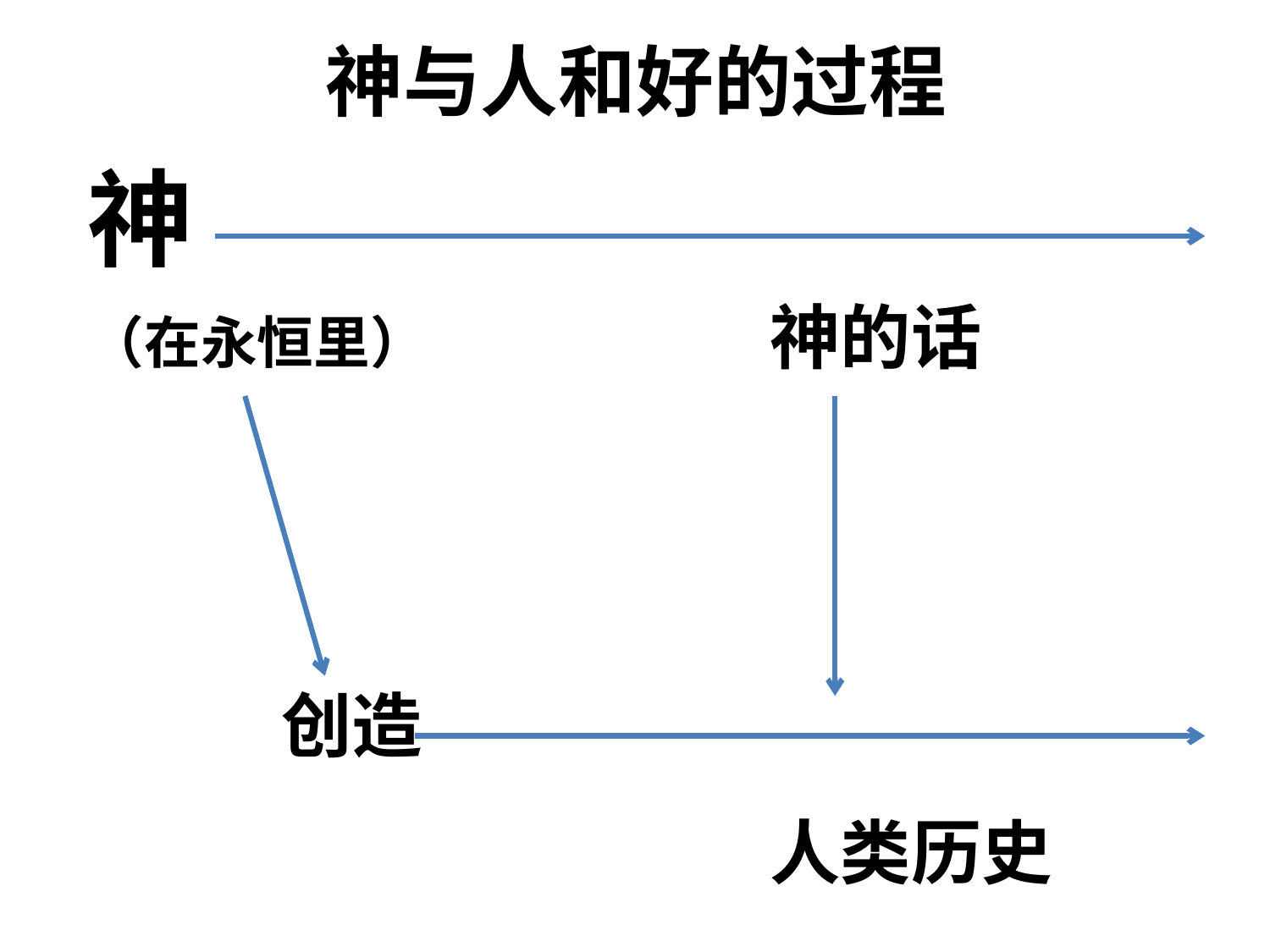

# 神与人和好的过程
神
（在永恒里）	   		神的话

       创造
						人类历史